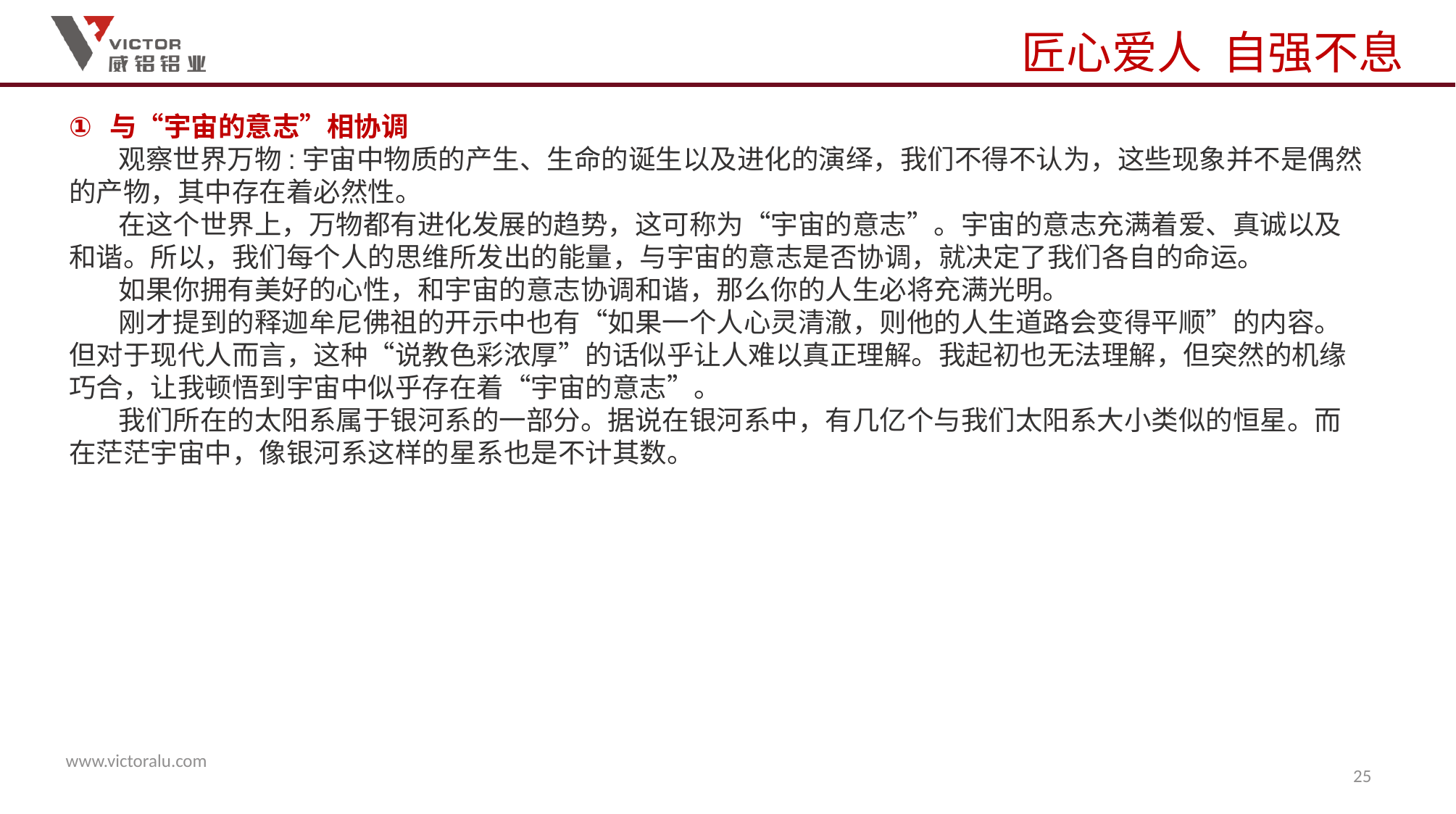

与“宇宙的意志”相协调
       观察世界万物:宇宙中物质的产生、生命的诞生以及进化的演绎，我们不得不认为，这些现象并不是偶然的产物，其中存在着必然性。
       在这个世界上，万物都有进化发展的趋势，这可称为“宇宙的意志”。宇宙的意志充满着爱、真诚以及和谐。所以，我们每个人的思维所发出的能量，与宇宙的意志是否协调，就决定了我们各自的命运。
       如果你拥有美好的心性，和宇宙的意志协调和谐，那么你的人生必将充满光明。
       刚才提到的释迦牟尼佛祖的开示中也有“如果一个人心灵清澈，则他的人生道路会变得平顺”的内容。但对于现代人而言，这种“说教色彩浓厚”的话似乎让人难以真正理解。我起初也无法理解，但突然的机缘巧合，让我顿悟到宇宙中似乎存在着“宇宙的意志”。
       我们所在的太阳系属于银河系的一部分。据说在银河系中，有几亿个与我们太阳系大小类似的恒星。而在茫茫宇宙中，像银河系这样的星系也是不计其数。

25